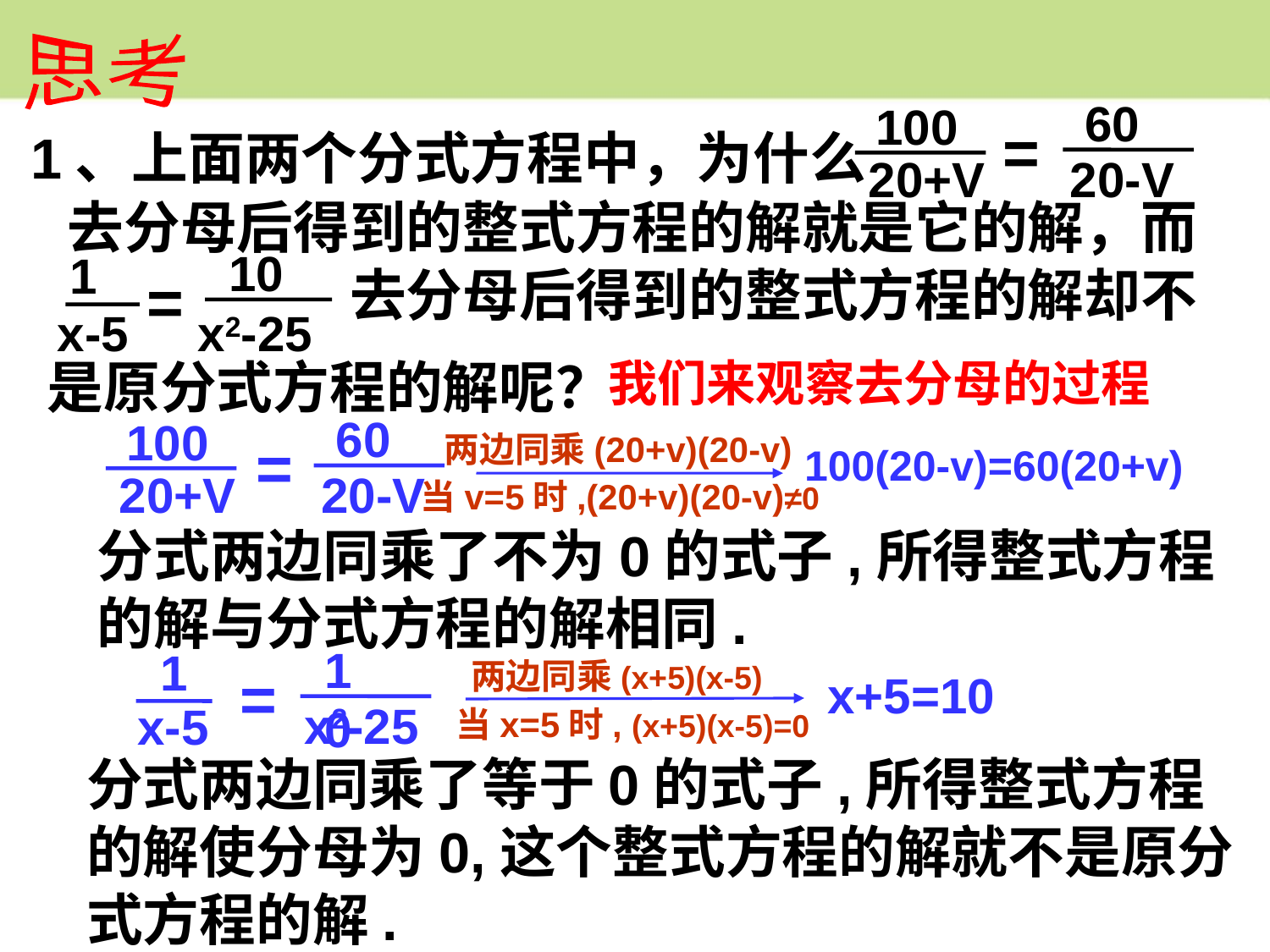

思考
60
100
=
20+V
20-V

1、上面两个分式方程中，为什么
去分母后得到的整式方程的解就是它的解，而
　　　　　去分母后得到的整式方程的解却不

10
1
=
x-5
x2-25

是原分式方程的解呢？
我们来观察去分母的过程
60
100
=
20+V
20-V

两边同乘(20+v)(20-v)
100(20-v)=60(20+v)
当v=5时,(20+v)(20-v)≠0

分式两边同乘了不为0的式子,所得整式方程的解与分式方程的解相同.
10
1
=
x2-25
x-5

两边同乘(x+5)(x-5)
x+5=10
当x=5时, (x+5)(x-5)=0

分式两边同乘了等于0的式子,所得整式方程的解使分母为0,这个整式方程的解就不是原分式方程的解.